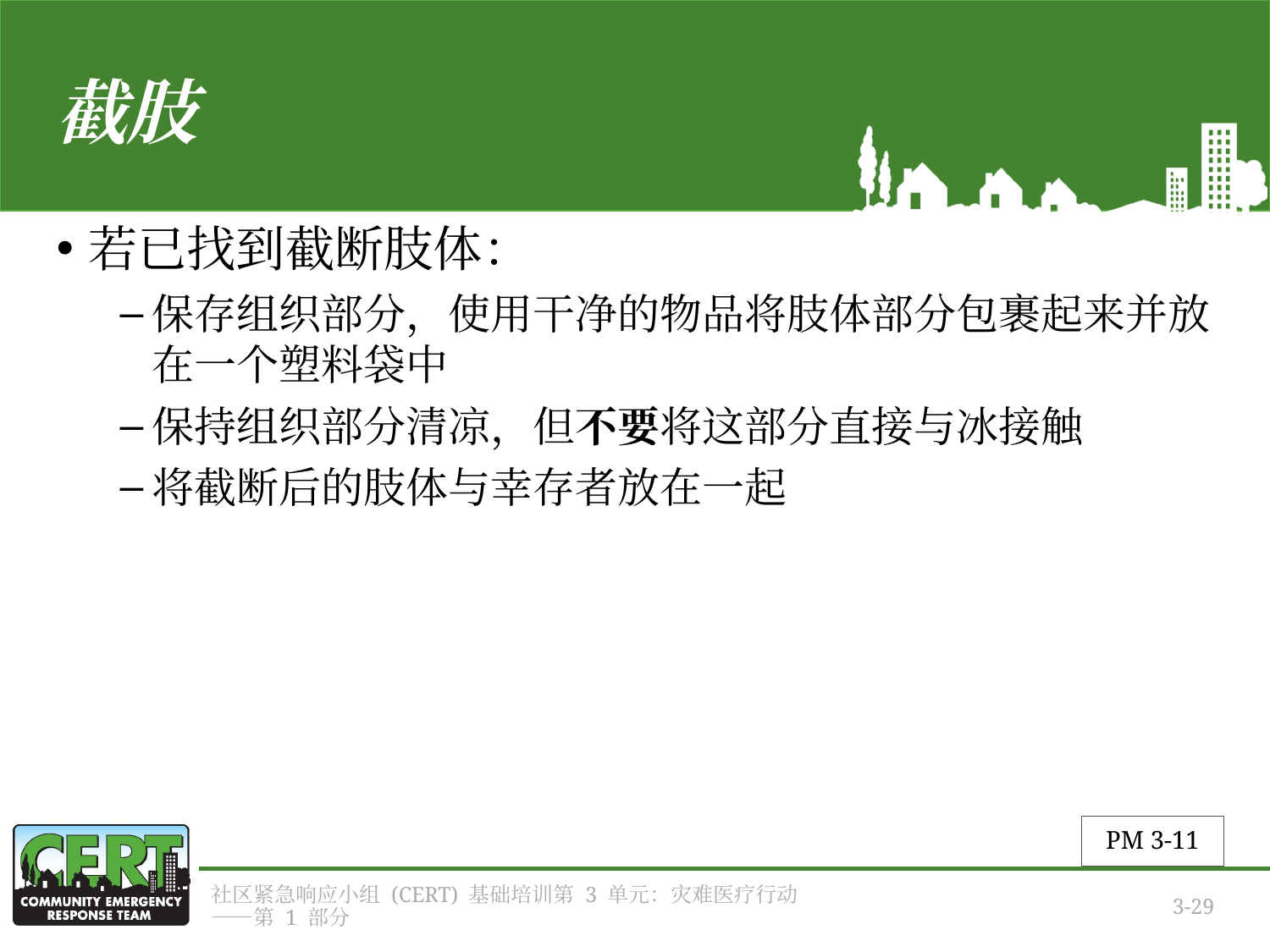

# 截肢
若已找到截断肢体：
保存组织部分，使用干净的物品将肢体部分包裹起来并放在一个塑料袋中
保持组织部分清凉，但不要将这部分直接与冰接触
将截断后的肢体与幸存者放在一起

PM 3-11
社区紧急响应小组 (CERT) 基础培训第 3 单元：灾难医疗行动——第 1 部分
3-29